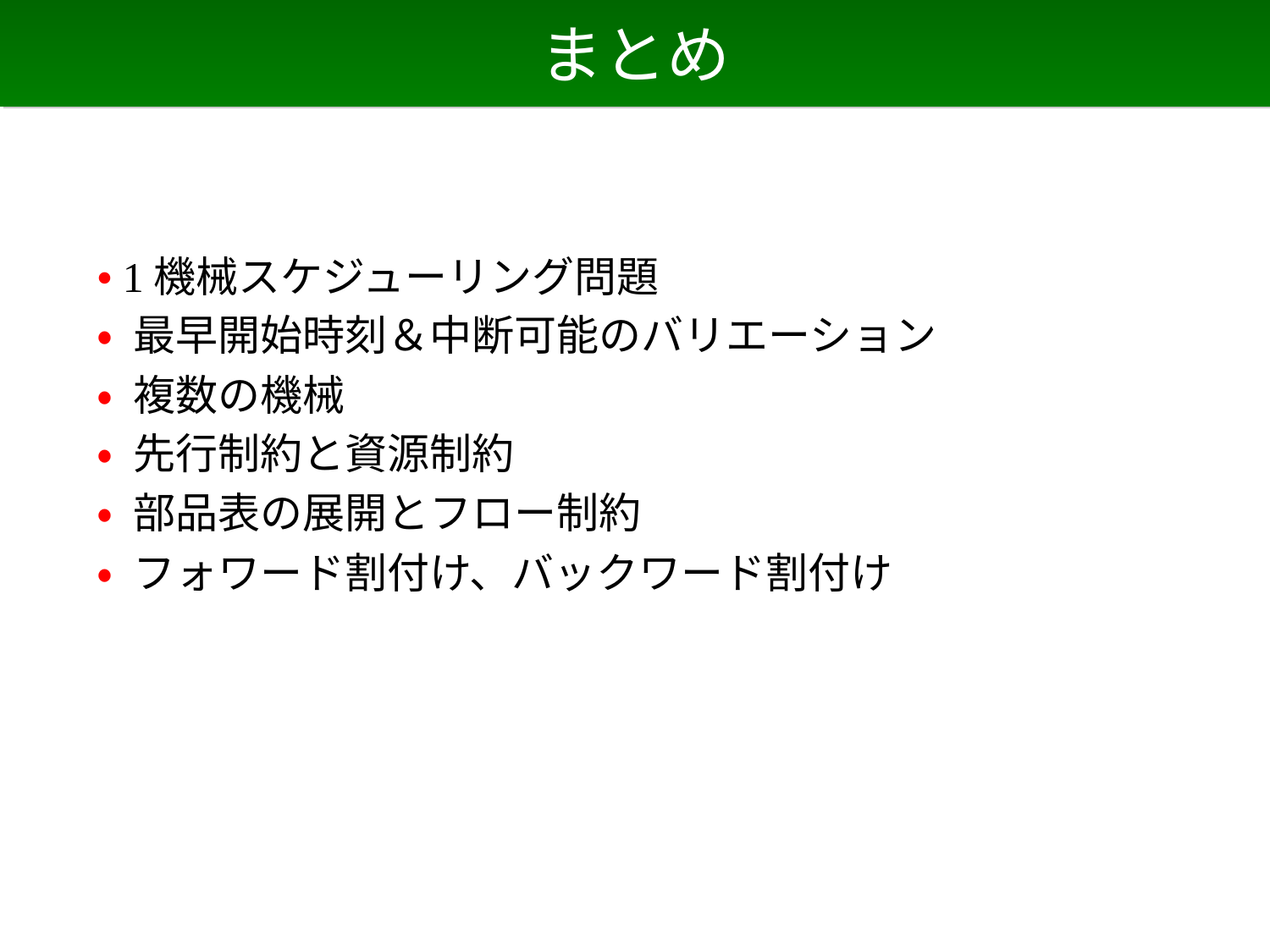

# まとめ
• 1機械スケジューリング問題
• 最早開始時刻＆中断可能のバリエーション
• 複数の機械
• 先行制約と資源制約
• 部品表の展開とフロー制約
• フォワード割付け、バックワード割付け